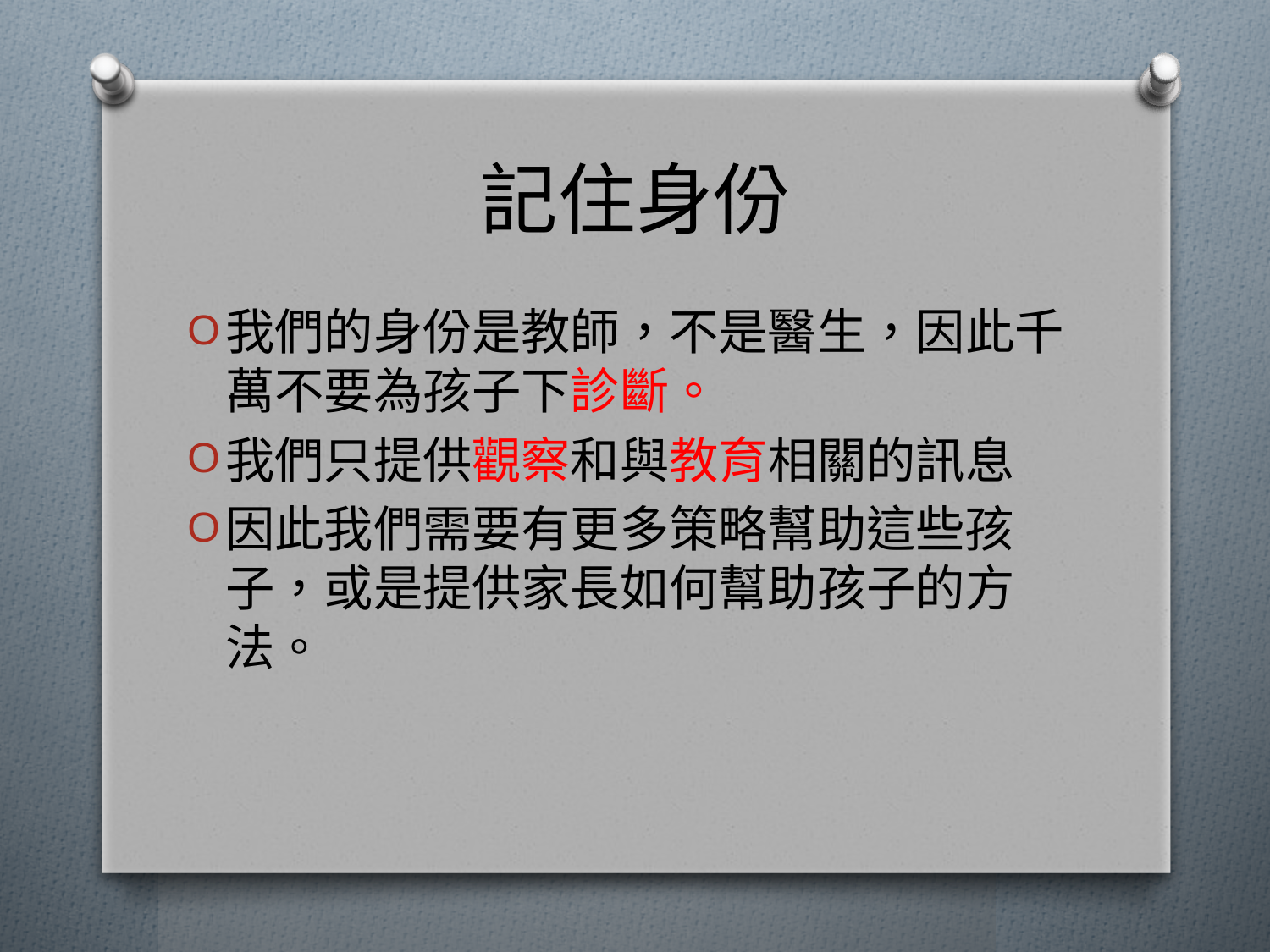

# 記住身份
我們的身份是教師，不是醫生，因此千萬不要為孩子下診斷。
我們只提供觀察和與教育相關的訊息
因此我們需要有更多策略幫助這些孩子，或是提供家長如何幫助孩子的方法。